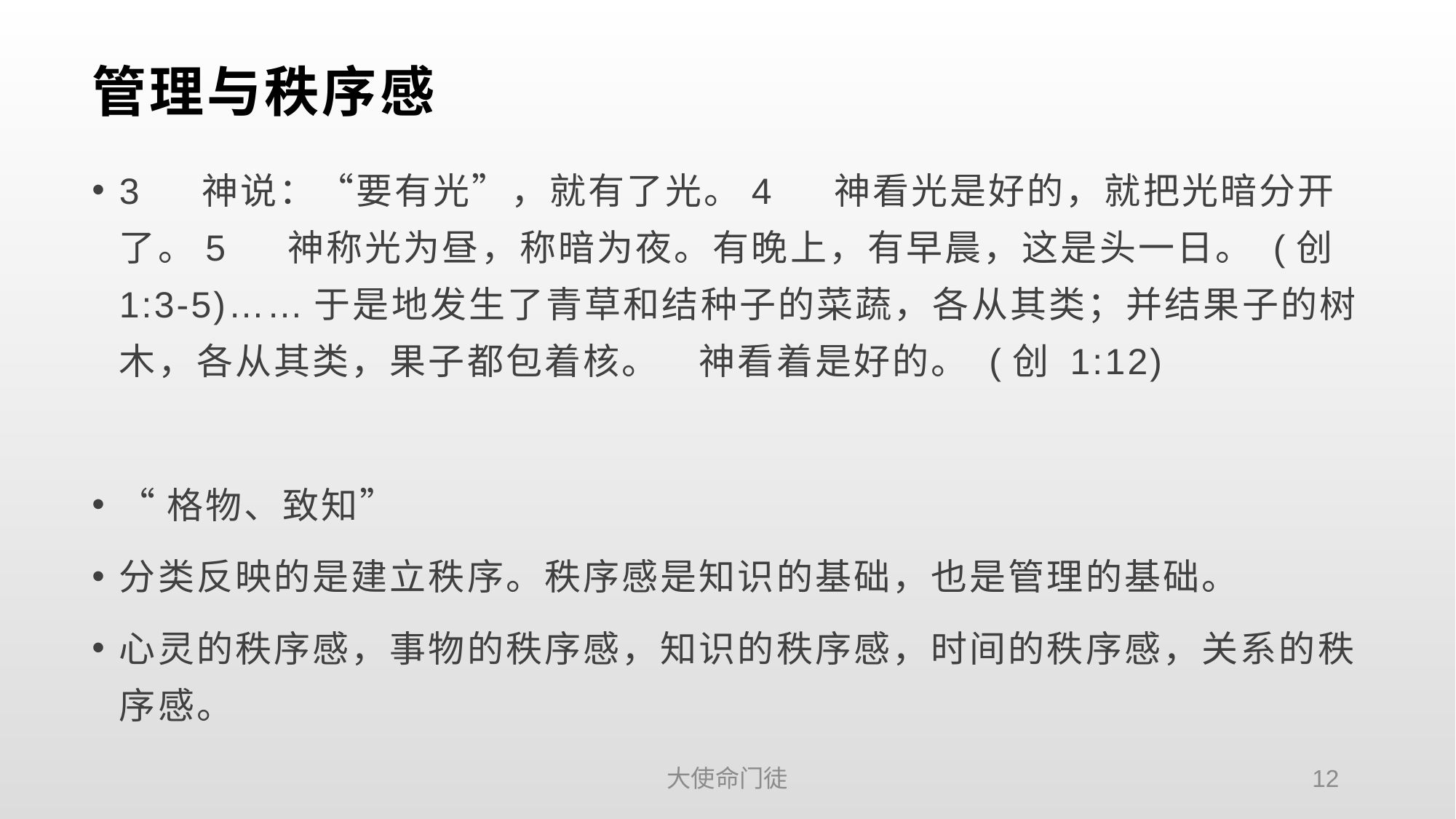

# 管理与秩序感
3 　神说：“要有光”，就有了光。4 　神看光是好的，就把光暗分开了。5 　神称光为昼，称暗为夜。有晚上，有早晨，这是头一日。 (创 1:3-5)……于是地发生了青草和结种子的菜蔬，各从其类；并结果子的树木，各从其类，果子都包着核。　神看着是好的。 (创 1:12)

“格物、致知”
分类反映的是建立秩序。秩序感是知识的基础，也是管理的基础。
心灵的秩序感，事物的秩序感，知识的秩序感，时间的秩序感，关系的秩序感。
大使命门徒
12